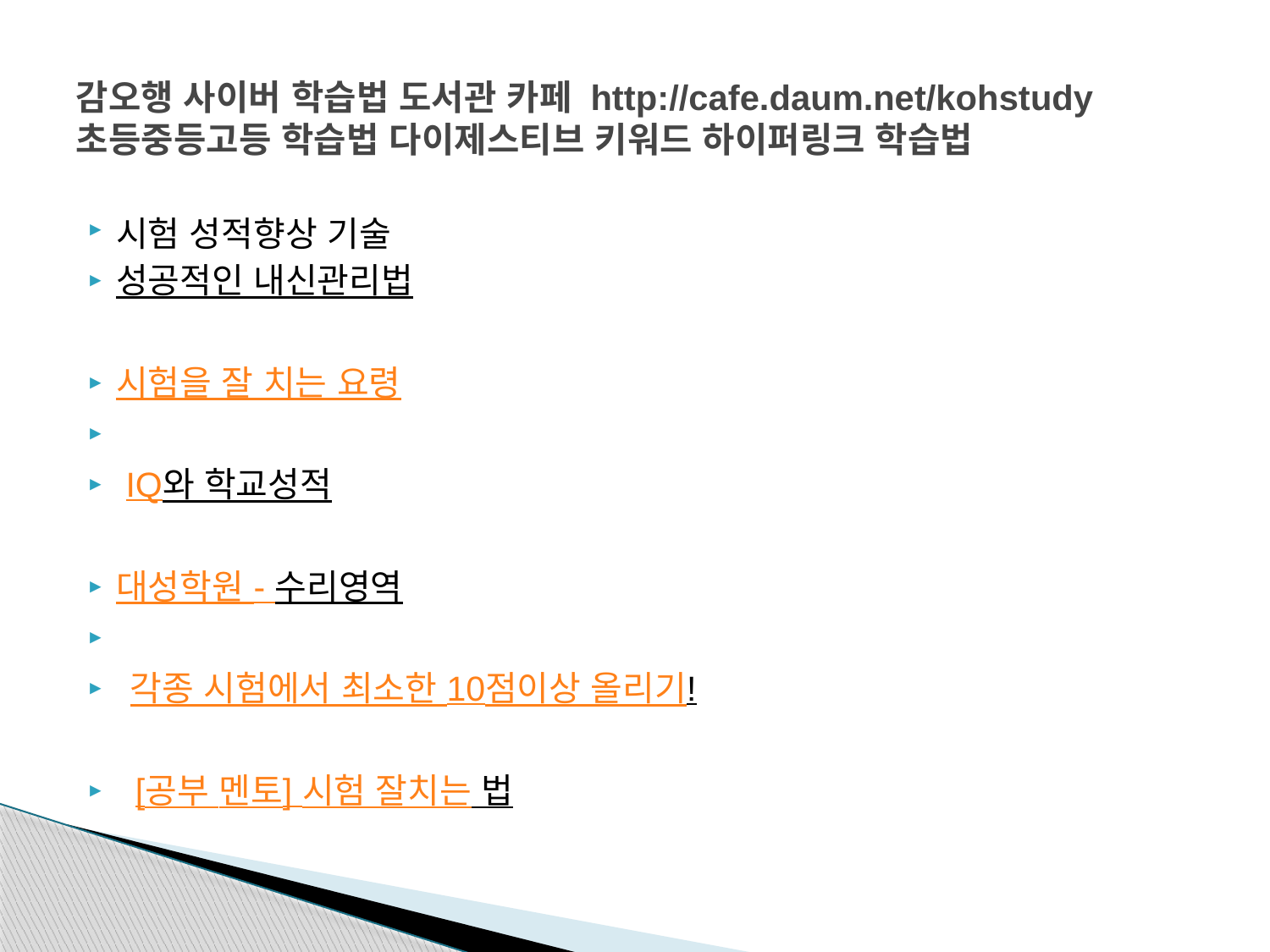

# 감오행 사이버 학습법 도서관 카페 http://cafe.daum.net/kohstudy 초등중등고등 학습법 다이제스티브 키워드 하이퍼링크 학습법
시험 성적향상 기술
성공적인 내신관리법

시험을 잘 치는 요령

 IQ와 학교성적

대성학원 - 수리영역

 각종 시험에서 최소한 10점이상 올리기!

  [공부 멘토] 시험 잘치는 법